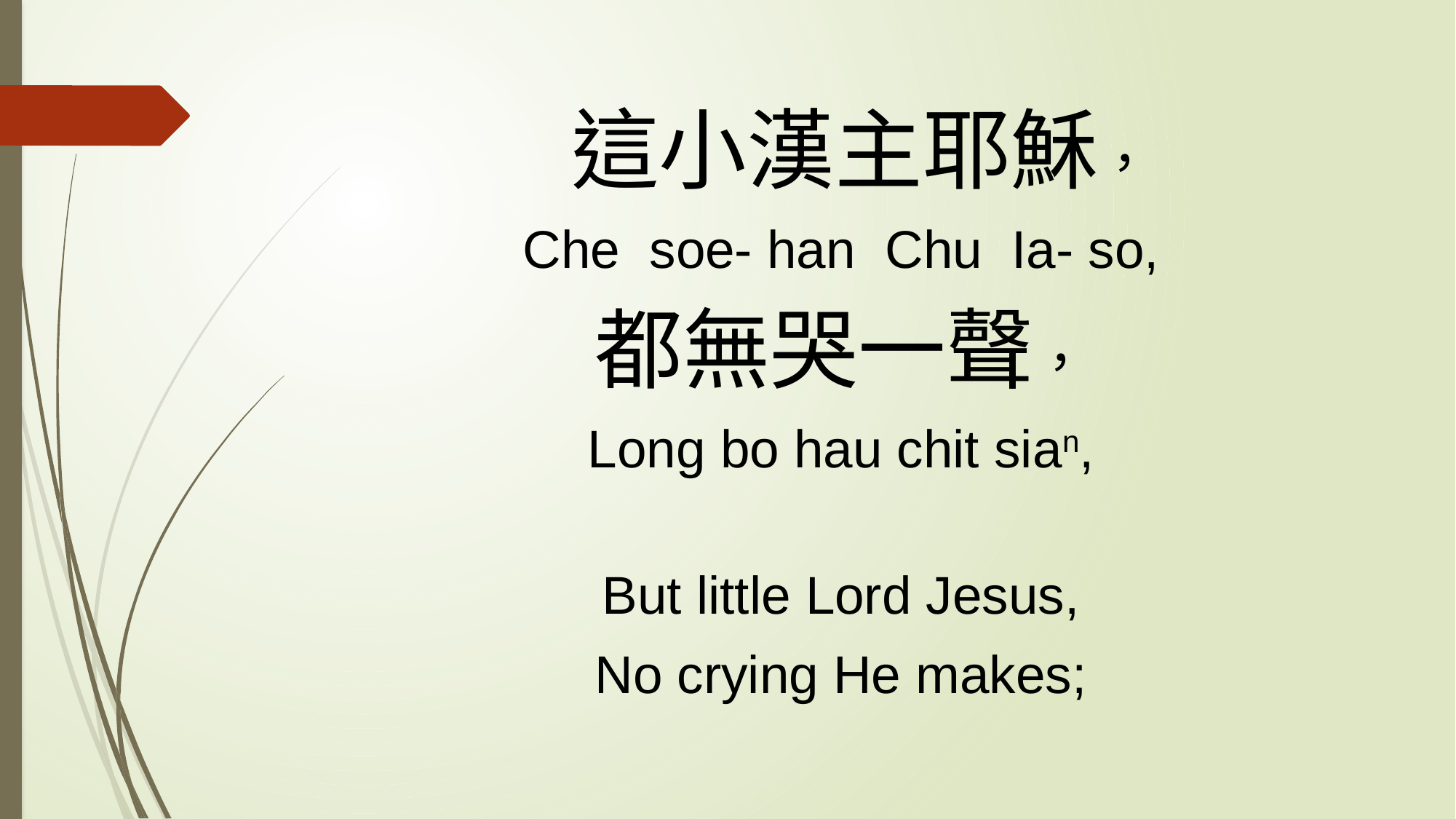

這小漢主耶穌，
Che  soe- han  Chu  Ia- so,
都無哭一聲，
Long bo hau chit sian,

But little Lord Jesus,
No crying He makes;